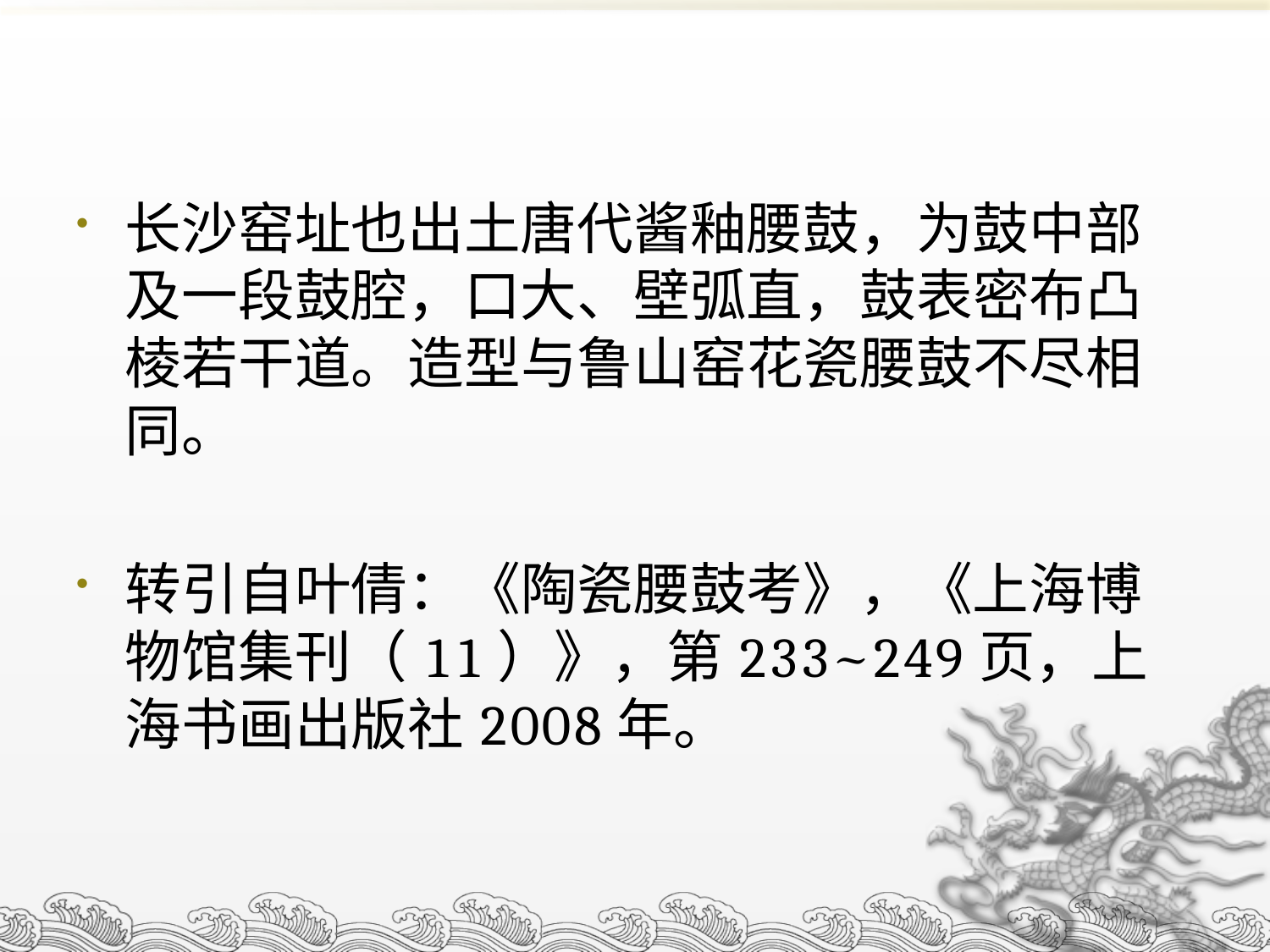

#
长沙窑址也出土唐代酱釉腰鼓，为鼓中部及一段鼓腔，口大、壁弧直，鼓表密布凸棱若干道。造型与鲁山窑花瓷腰鼓不尽相同。

转引自叶倩：《陶瓷腰鼓考》，《上海博物馆集刊（11）》，第233~249页，上海书画出版社2008年。